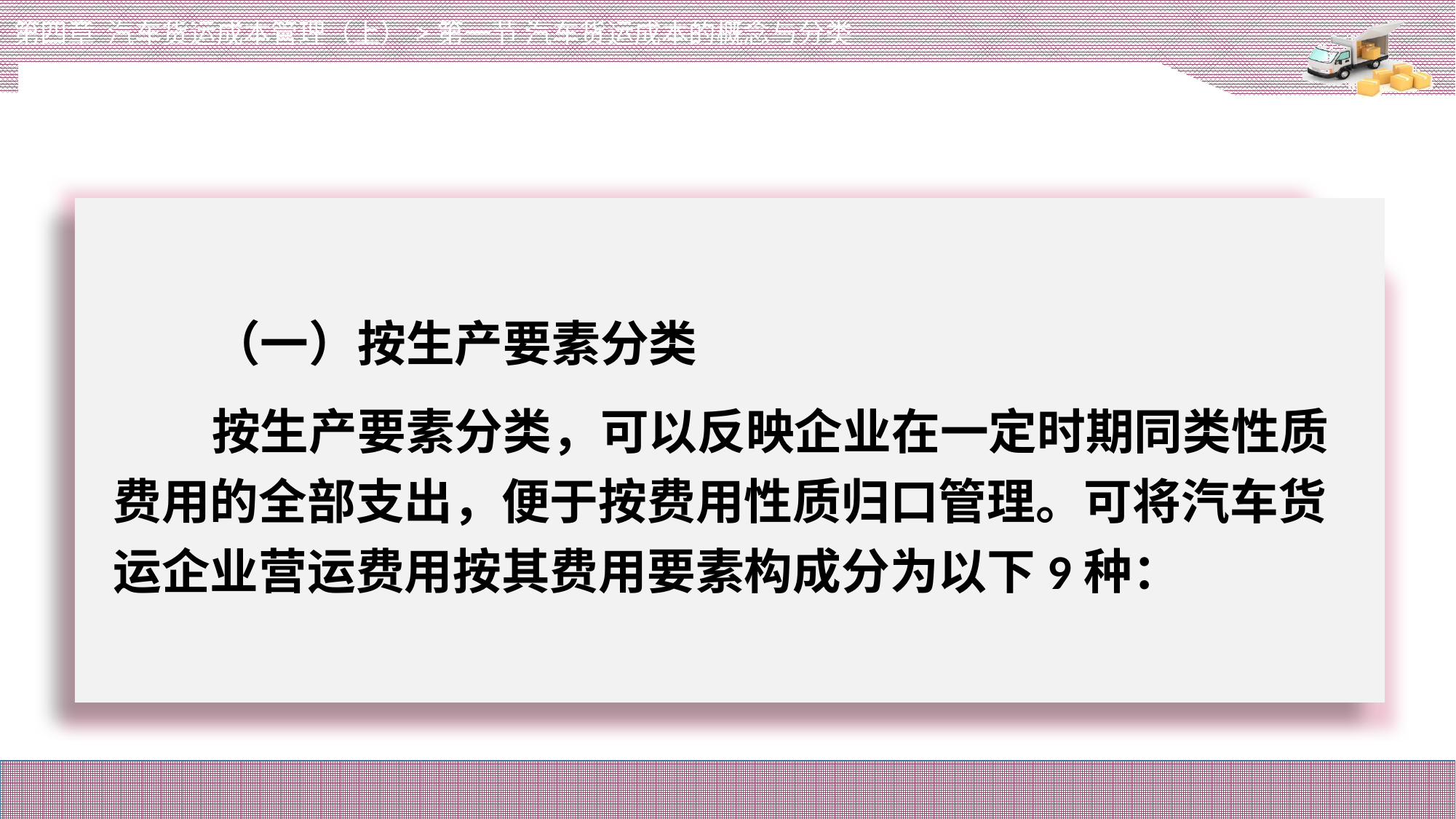

第四章  汽车货运成本管理（上）>第一节 汽车货运成本的概念与分类
# （一）按生产要素分类
按生产要素分类，可以反映企业在一定时期同类性质费用的全部支出，便于按费用性质归口管理。可将汽车货运企业营运费用按其费用要素构成分为以下9种：